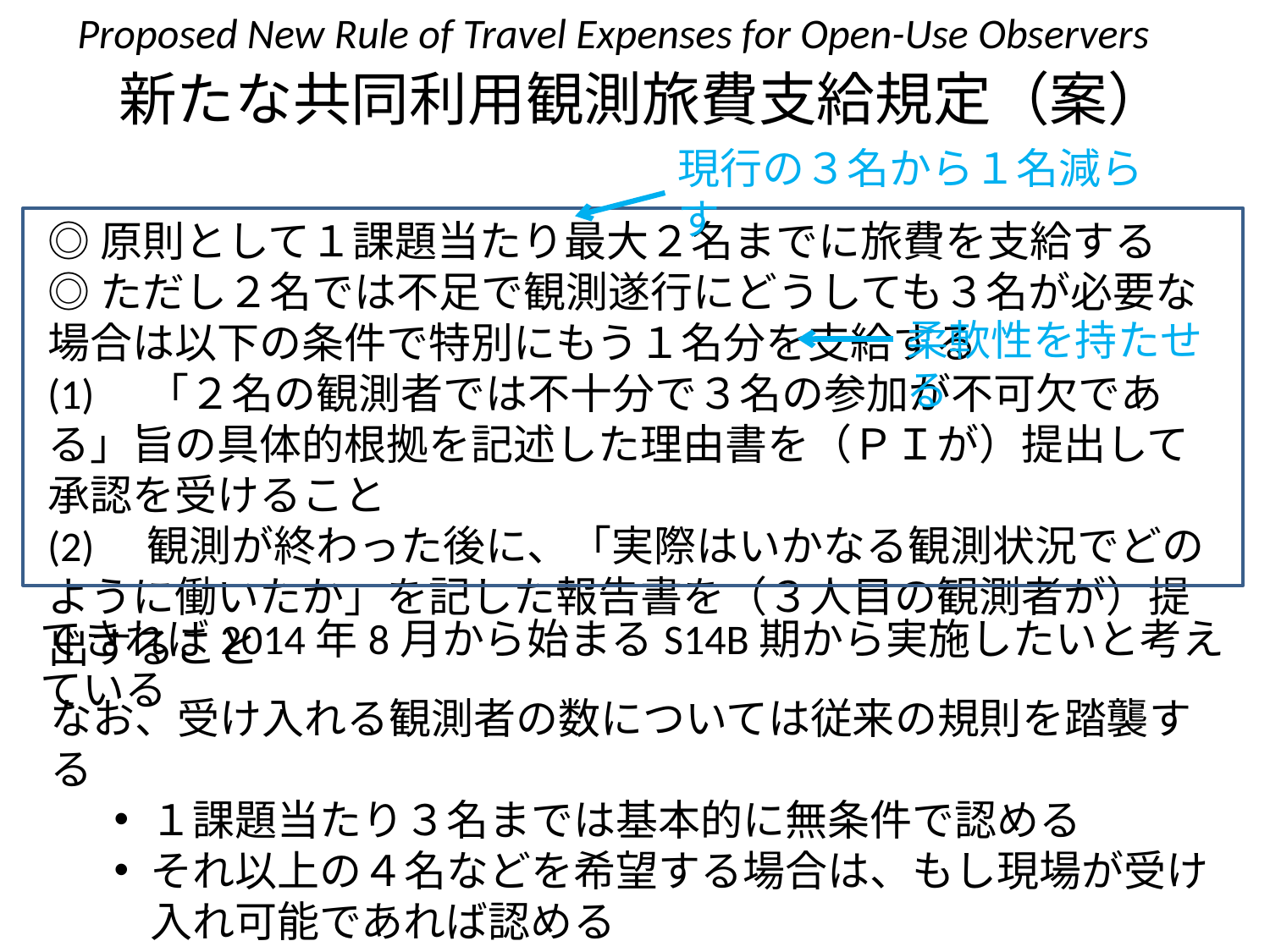

Proposed New Rule of Travel Expenses for Open-Use Observers
# 新たな共同利用観測旅費支給規定（案）
現行の３名から１名減らす
◎原則として１課題当たり最大２名までに旅費を支給する
◎ただし２名では不足で観測遂行にどうしても３名が必要な場合は以下の条件で特別にもう１名分を支給する
(1)　「２名の観測者では不十分で３名の参加が不可欠である」旨の具体的根拠を記述した理由書を（ＰＩが）提出して承認を受けること
(2)　観測が終わった後に、「実際はいかなる観測状況でどのように働いたか」を記した報告書を（３人目の観測者が）提出すること

柔軟性を持たせる
できれば2014年8月から始まるS14B期から実施したいと考えている
なお、受け入れる観測者の数については従来の規則を踏襲する
１課題当たり３名までは基本的に無条件で認める
それ以上の４名などを希望する場合は、もし現場が受け入れ可能であれば認める